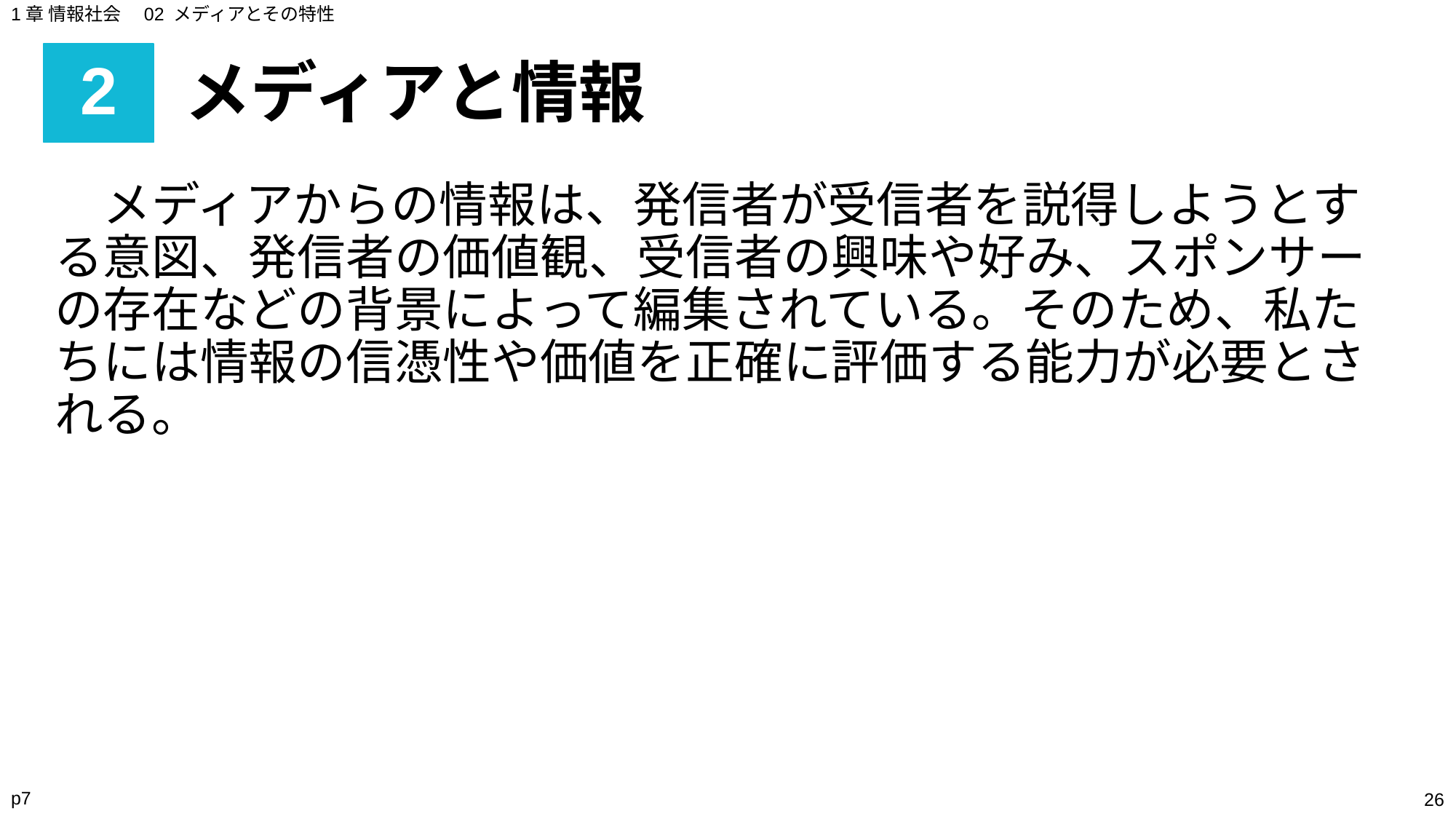

1章 情報社会　02 メディアとその特性

# 2
メディアと情報
　メディアからの情報は、発信者が受信者を説得しようとする意図、発信者の価値観、受信者の興味や好み、スポンサーの存在などの背景によって編集されている。そのため、私たちには情報の信憑性や価値を正確に評価する能力が必要とされる。

p7
26